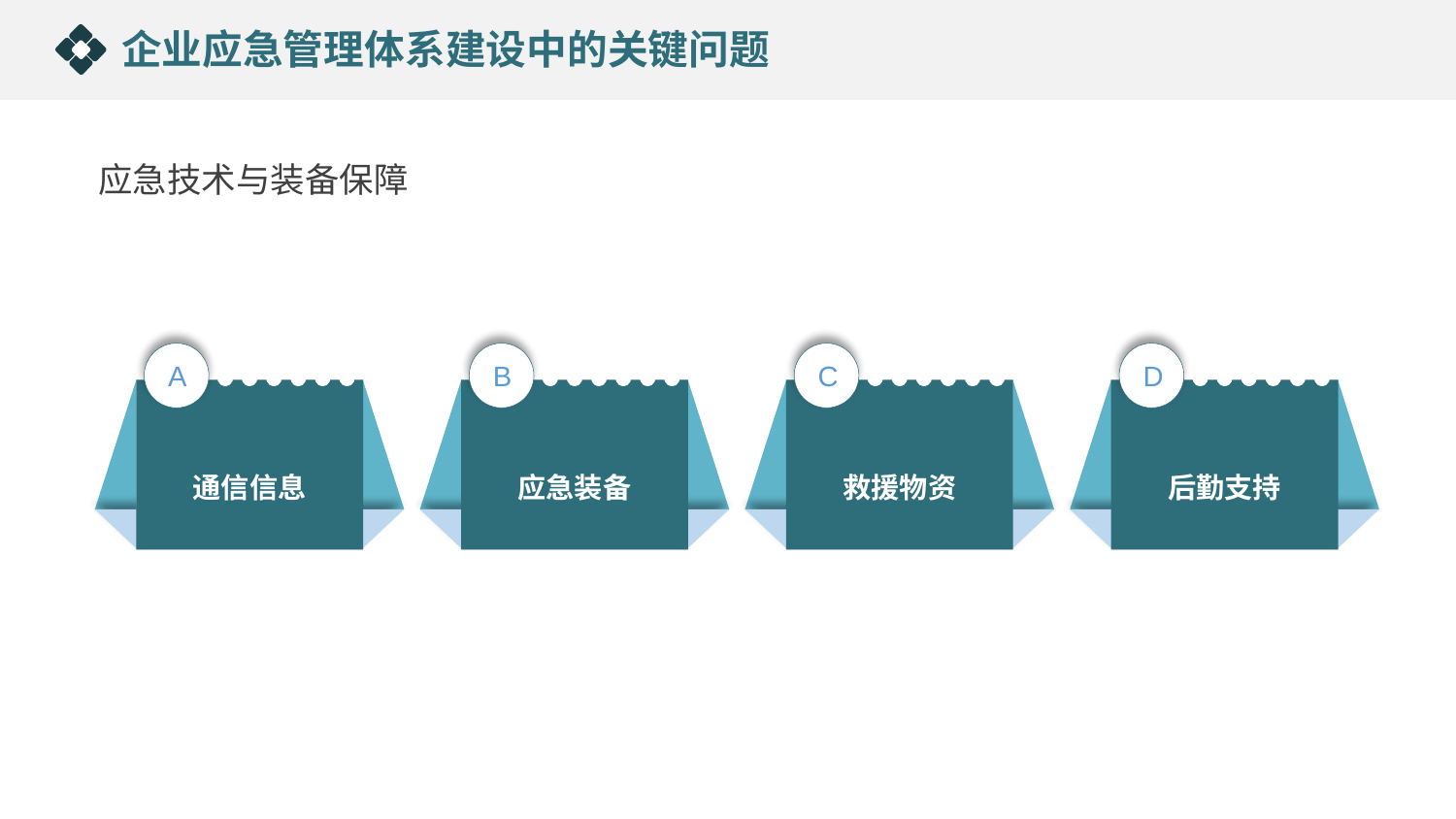

企业应急管理体系建设中的关键问题
应急技术与装备保障
A

通信信息

B

应急装备

C

救援物资

D

后勤支持